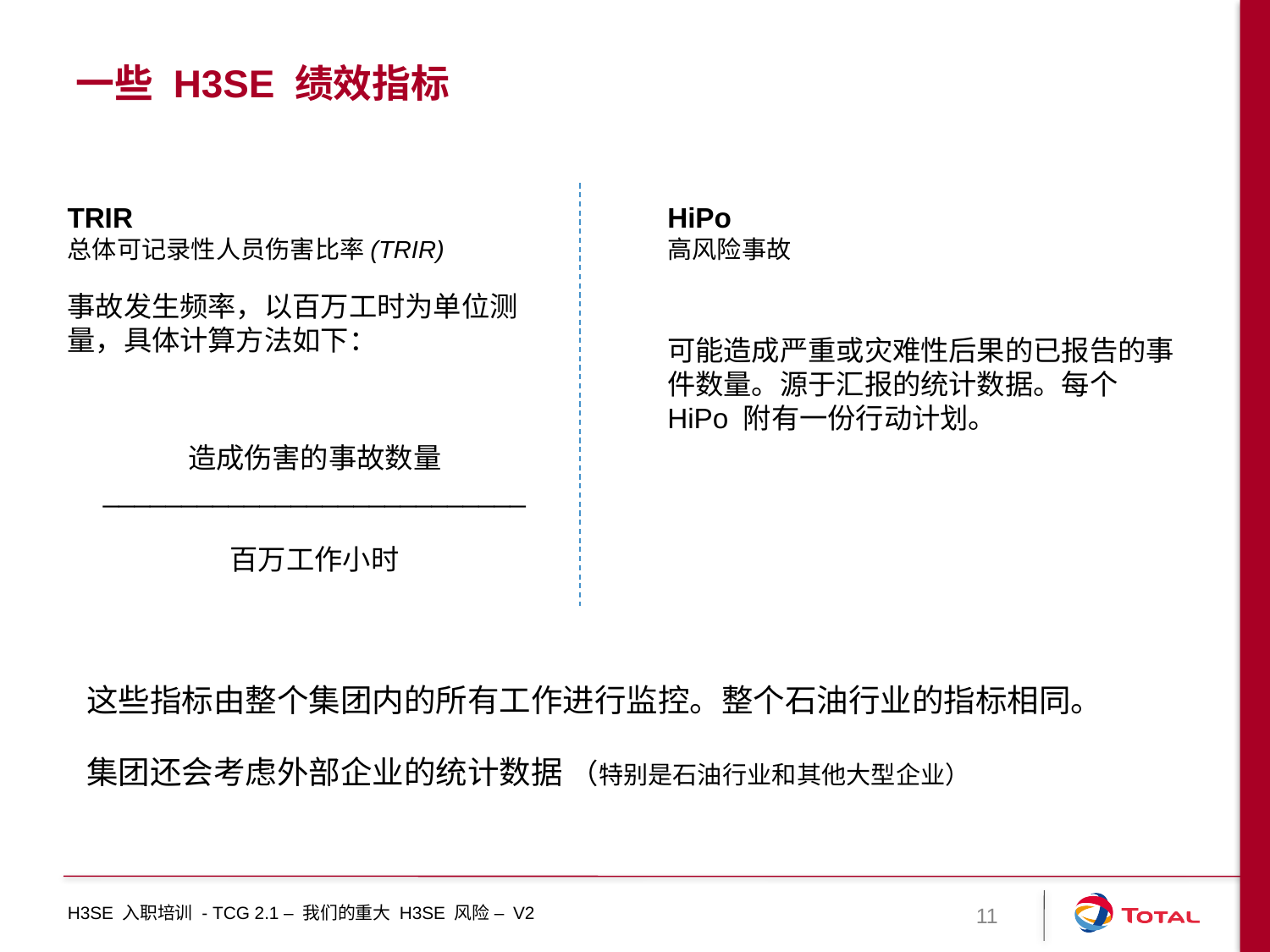

一些 H3SE 绩效指标
TRIR
总体可记录性人员伤害比率(TRIR)

事故发生频率，以百万工时为单位测量，具体计算方法如下：

造成伤害的事故数量 ___________________________

百万工作小时

HiPo
高风险事故

可能造成严重或灾难性后果的已报告的事件数量。源于汇报的统计数据。每个 HiPo 附有一份行动计划。

这些指标由整个集团内的所有工作进行监控。整个石油行业的指标相同。

集团还会考虑外部企业的统计数据 （特别是石油行业和其他大型企业）

11
H3SE 入职培训 - TCG 2.1 – 我们的重大 H3SE 风险 – V2